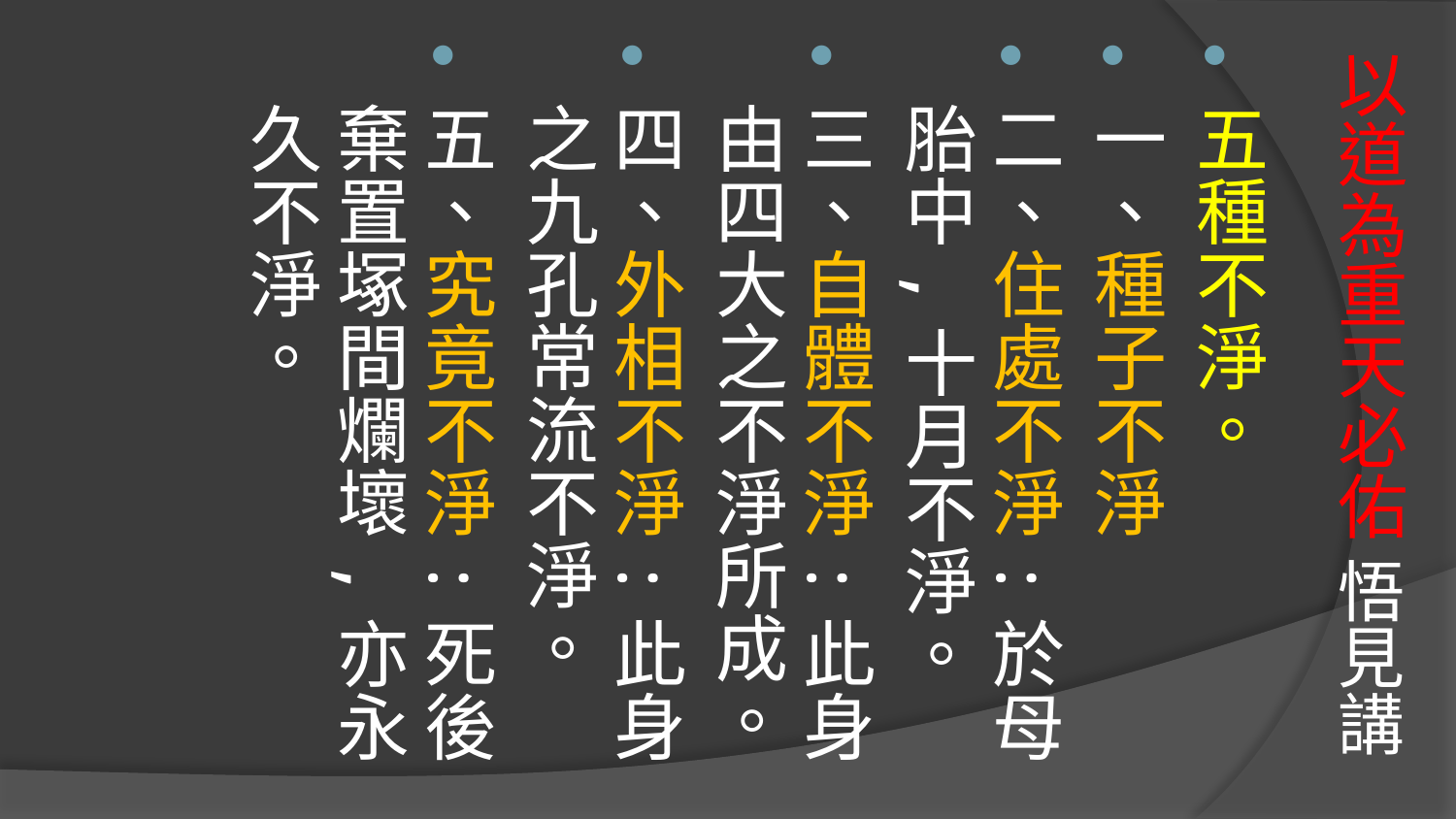

# 以道為重天必佑 悟見講
五種不淨。
一、種子不淨
二、住處不淨:於母胎中,十月不淨。
三、自體不淨:此身由四大之不淨所成。
四、外相不淨:此身之九孔常流不淨。
五、究竟不淨:死後棄置塚間爛壞,亦永久不淨。